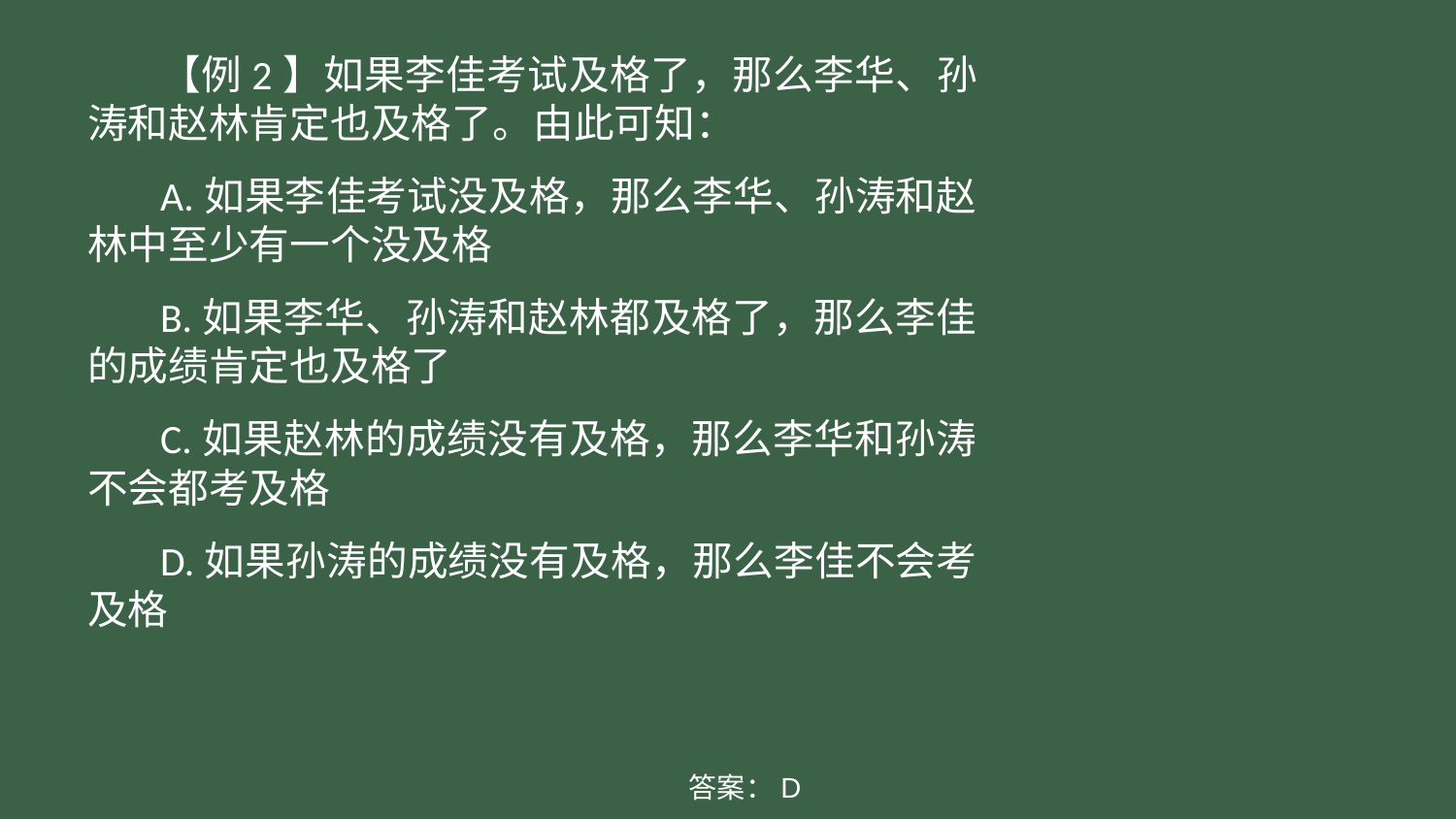

【例2】如果李佳考试及格了，那么李华、孙涛和赵林肯定也及格了。由此可知：
A.如果李佳考试没及格，那么李华、孙涛和赵林中至少有一个没及格
B.如果李华、孙涛和赵林都及格了，那么李佳的成绩肯定也及格了
C.如果赵林的成绩没有及格，那么李华和孙涛不会都考及格
D.如果孙涛的成绩没有及格，那么李佳不会考及格

答案：D